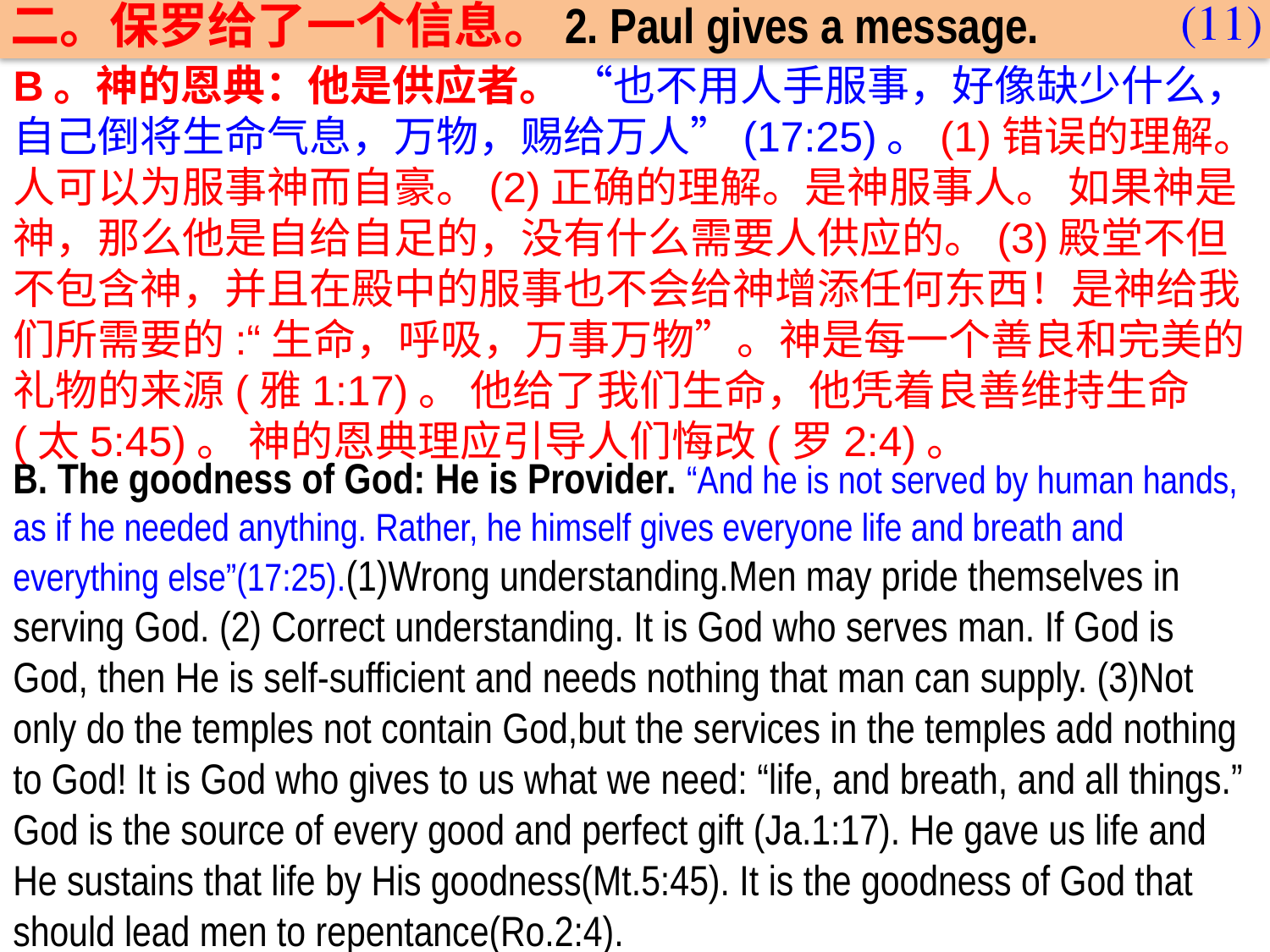

(11)
二。保罗给了一个信息。2. Paul gives a message.

B。神的恩典：他是供应者。 “也不用人手服事，好像缺少什么，自己倒将生命气息，万物，赐给万人”(17:25)。(1)错误的理解。人可以为服事神而自豪。(2)正确的理解。是神服事人。 如果神是神，那么他是自给自足的，没有什么需要人供应的。(3)殿堂不但不包含神，并且在殿中的服事也不会给神增添任何东西！是神给我们所需要的:“生命，呼吸，万事万物”。神是每一个善良和完美的礼物的来源(雅1:17)。 他给了我们生命，他凭着良善维持生命(太5:45)。 神的恩典理应引导人们悔改(罗2:4)。
B. The goodness of God: He is Provider. “And he is not served by human hands, as if he needed anything. Rather, he himself gives everyone life and breath and everything else”(17:25).(1)Wrong understanding.Men may pride themselves in serving God. (2) Correct understanding. It is God who serves man. If God is God, then He is self-sufficient and needs nothing that man can supply. (3)Not only do the temples not contain God,but the services in the temples add nothing to God! It is God who gives to us what we need: “life, and breath, and all things.” God is the source of every good and perfect gift (Ja.1:17). He gave us life and He sustains that life by His goodness(Mt.5:45). It is the goodness of God that should lead men to repentance(Ro.2:4).